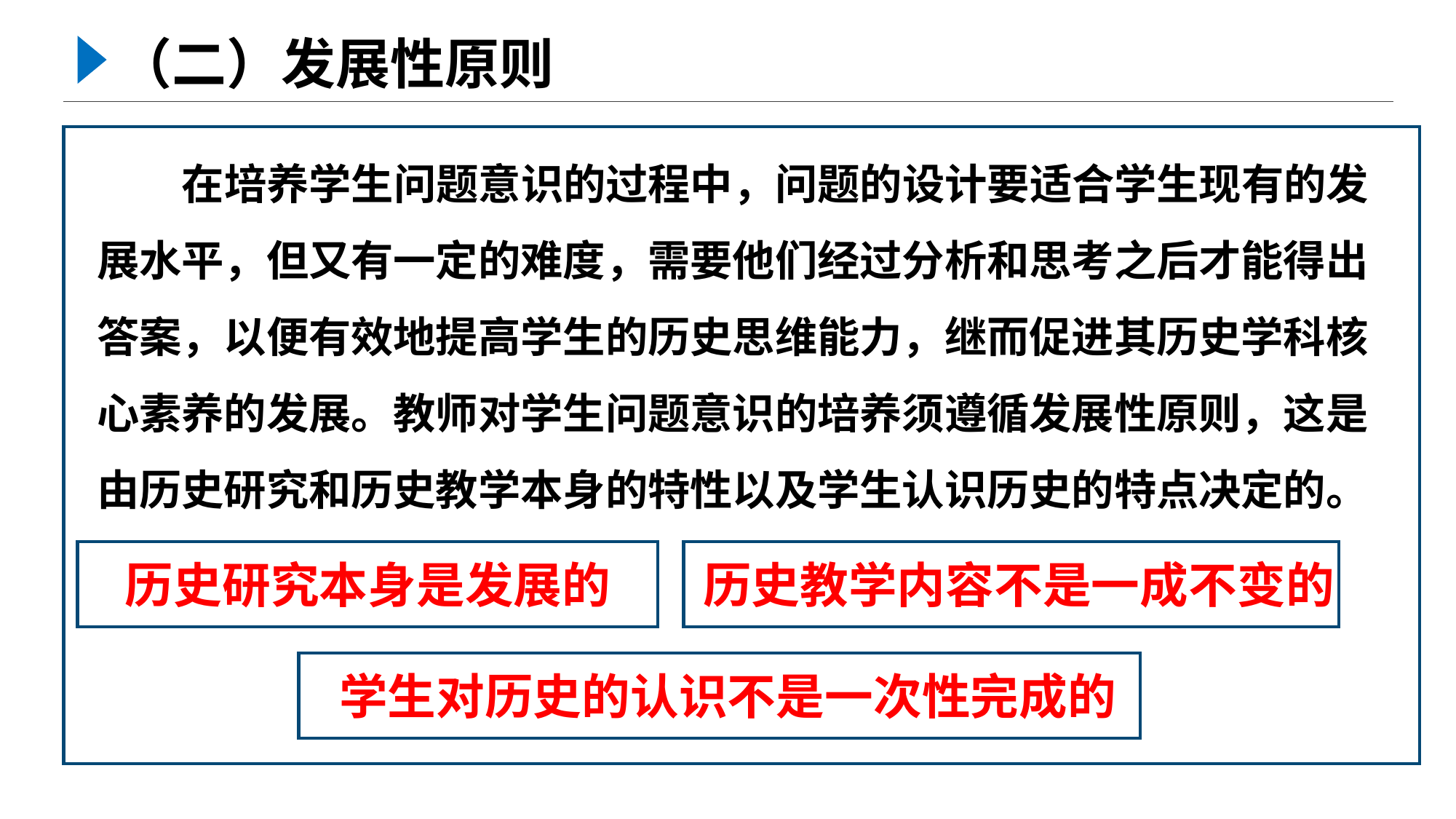

（二）发展性原则

    在培养学生问题意识的过程中，问题的设计要适合学生现有的发展水平，但又有一定的难度，需要他们经过分析和思考之后才能得出答案，以便有效地提高学生的历史思维能力，继而促进其历史学科核心素养的发展。教师对学生问题意识的培养须遵循发展性原则，这是由历史研究和历史教学本身的特性以及学生认识历史的特点决定的。

历史研究本身是发展的
历史教学内容不是一成不变的

学生对历史的认识不是一次性完成的